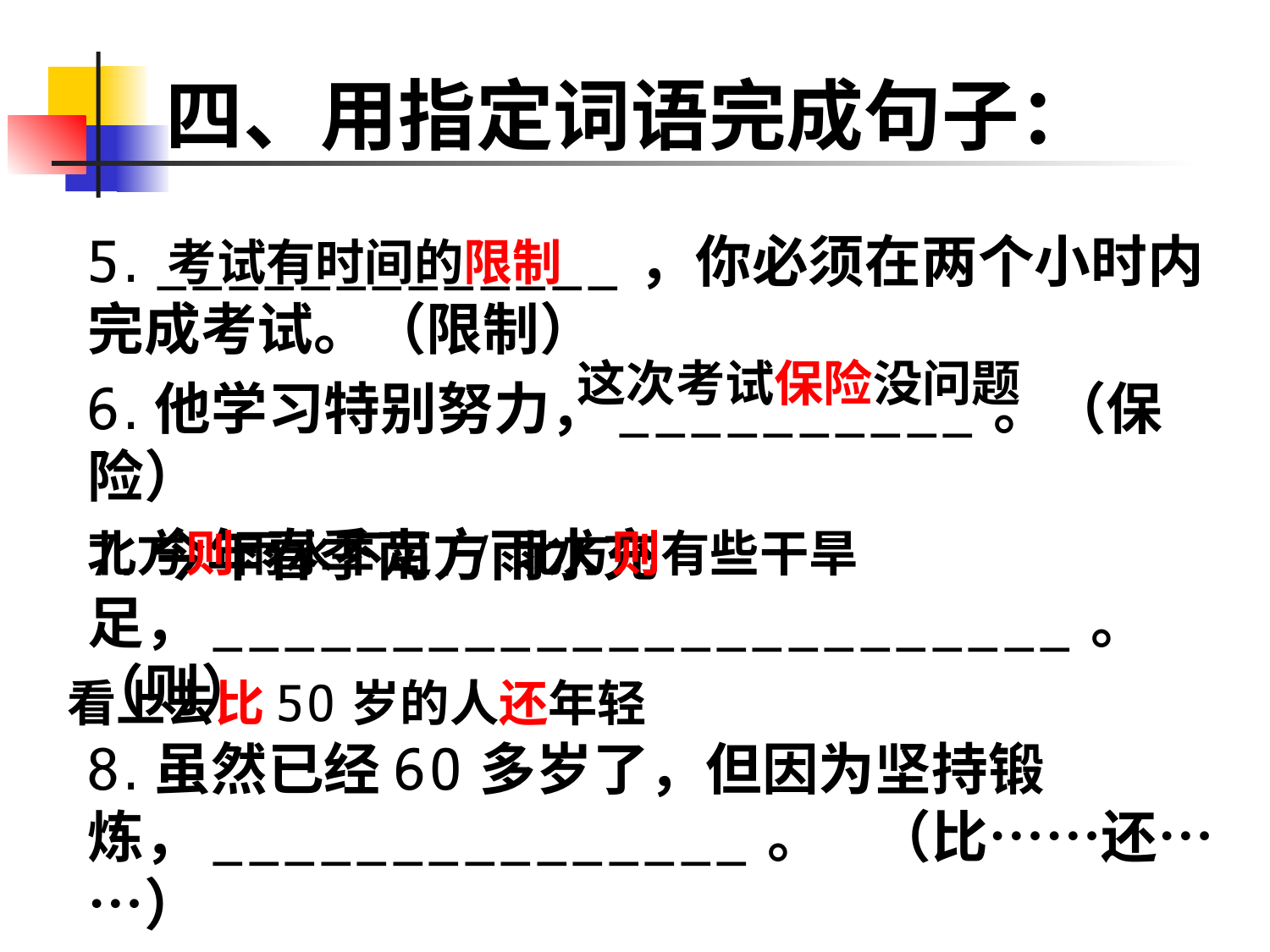

# 四、用指定词语完成句子：
5. _____________，你必须在两个小时内完成考试。（限制）
6.他学习特别努力，__________。（保险）
7.今年春季南方雨水充足，________________________。  （则）
8.虽然已经60多岁了，但因为坚持锻炼，_______________。    （比……还……）

考试有时间的限制
这次考试保险没问题
北方则雨水不足//北方则有些干旱
看上去比50岁的人还年轻